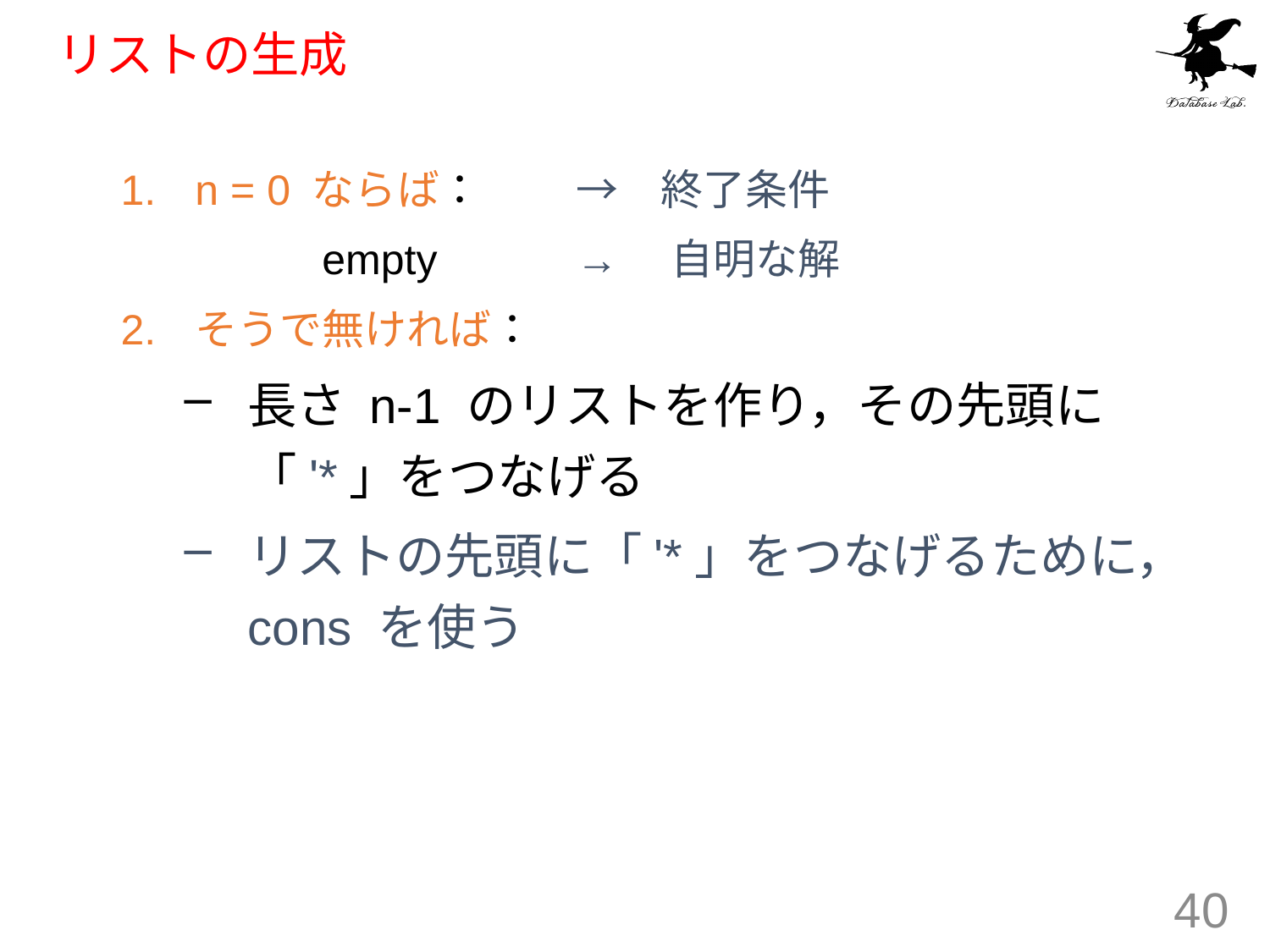

# リストの生成
n = 0 ならば：　	→　終了条件
		empty 	→　自明な解
そうで無ければ：
長さ n-1 のリストを作り，その先頭に「'*」をつなげる
リストの先頭に「'*」をつなげるために，cons を使う

40